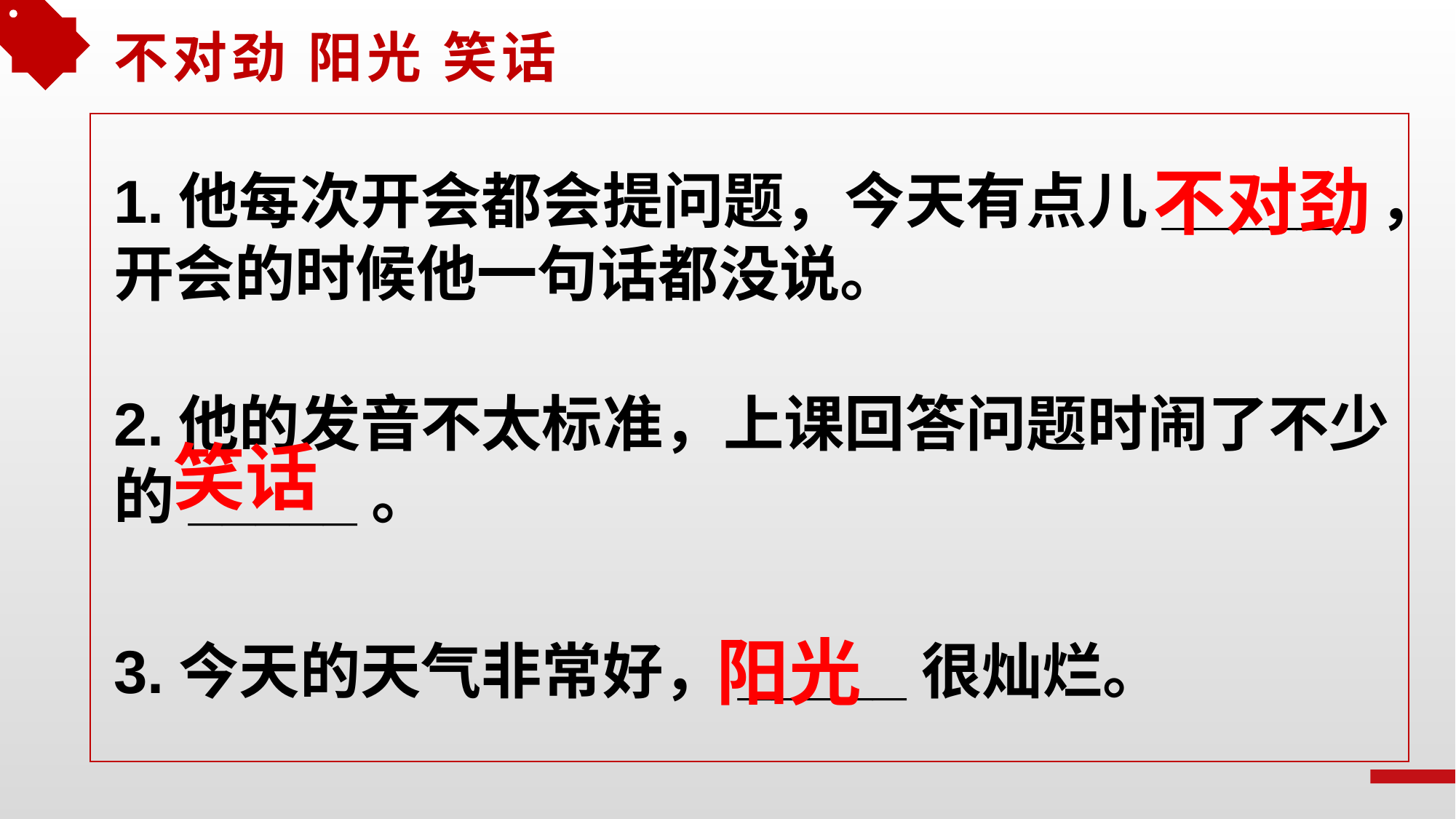

不对劲 阳光 笑话
不对劲

1.他每次开会都会提问题，今天有点儿______，
开会的时候他一句话都没说。

2.他的发音不太标准，上课回答问题时闹了不少
的_____。
笑话
阳光
3.今天的天气非常好，_____很灿烂。